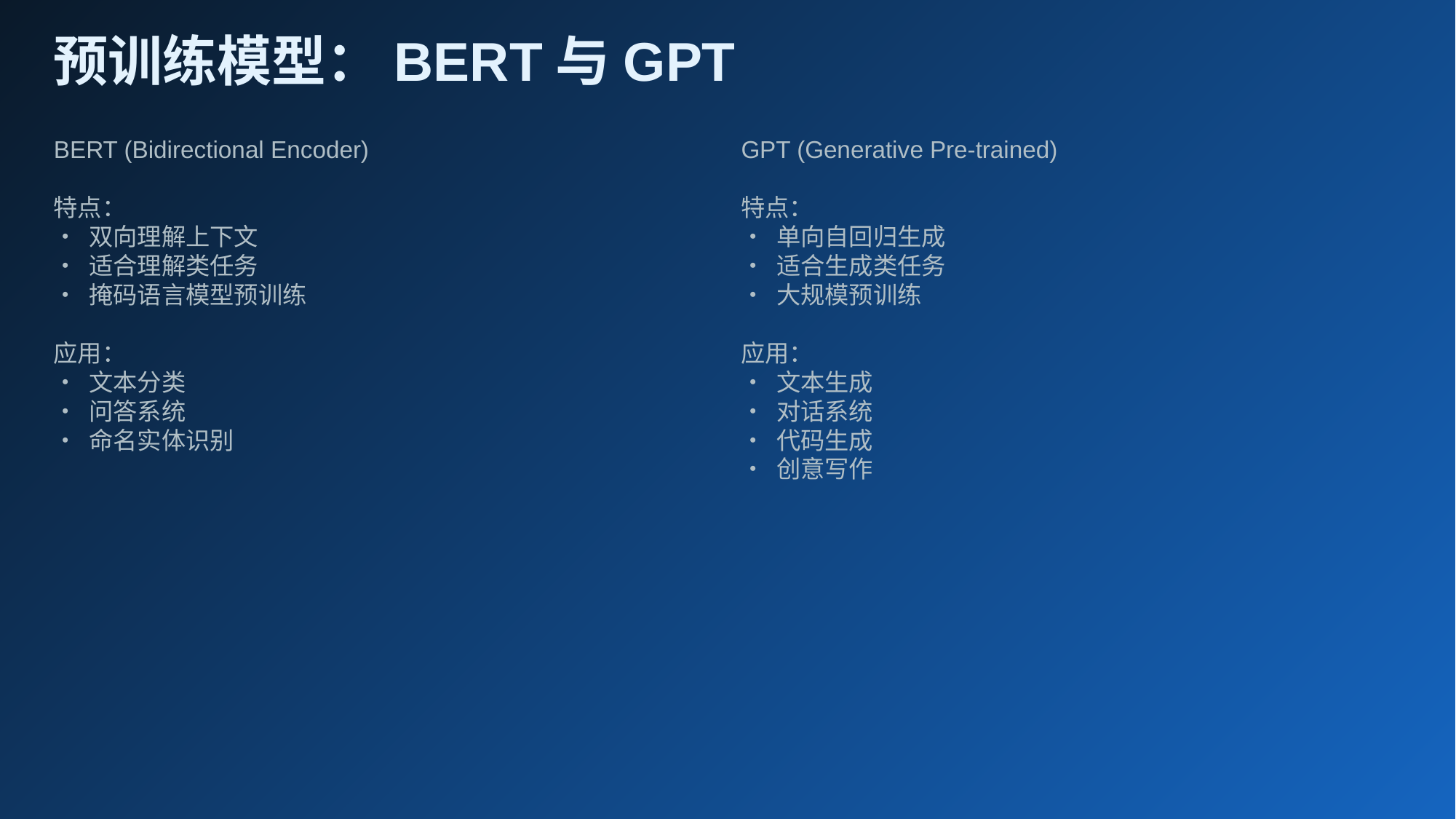

预训练模型：BERT与GPT
BERT (Bidirectional Encoder)

特点：
• 双向理解上下文
• 适合理解类任务
• 掩码语言模型预训练

应用：
• 文本分类
• 问答系统
• 命名实体识别
GPT (Generative Pre-trained)

特点：
• 单向自回归生成
• 适合生成类任务
• 大规模预训练

应用：
• 文本生成
• 对话系统
• 代码生成
• 创意写作